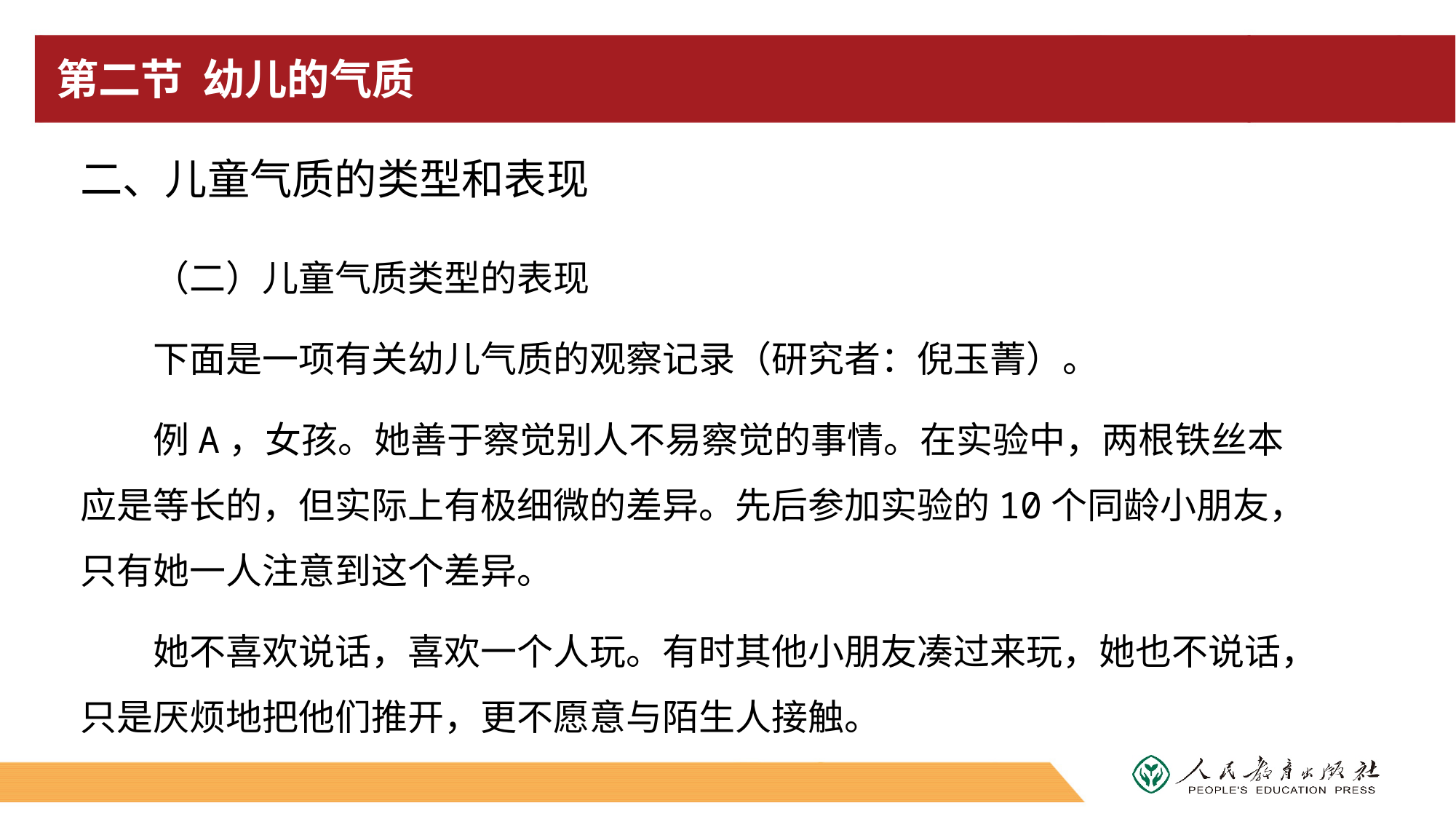

# 第二节  幼儿的气质
二、儿童气质的类型和表现
（二）儿童气质类型的表现
下面是一项有关幼儿气质的观察记录（研究者：倪玉菁）。
例A，女孩。她善于察觉别人不易察觉的事情。在实验中，两根铁丝本应是等长的，但实际上有极细微的差异。先后参加实验的10个同龄小朋友，只有她一人注意到这个差异。
她不喜欢说话，喜欢一个人玩。有时其他小朋友凑过来玩，她也不说话，只是厌烦地把他们推开，更不愿意与陌生人接触。